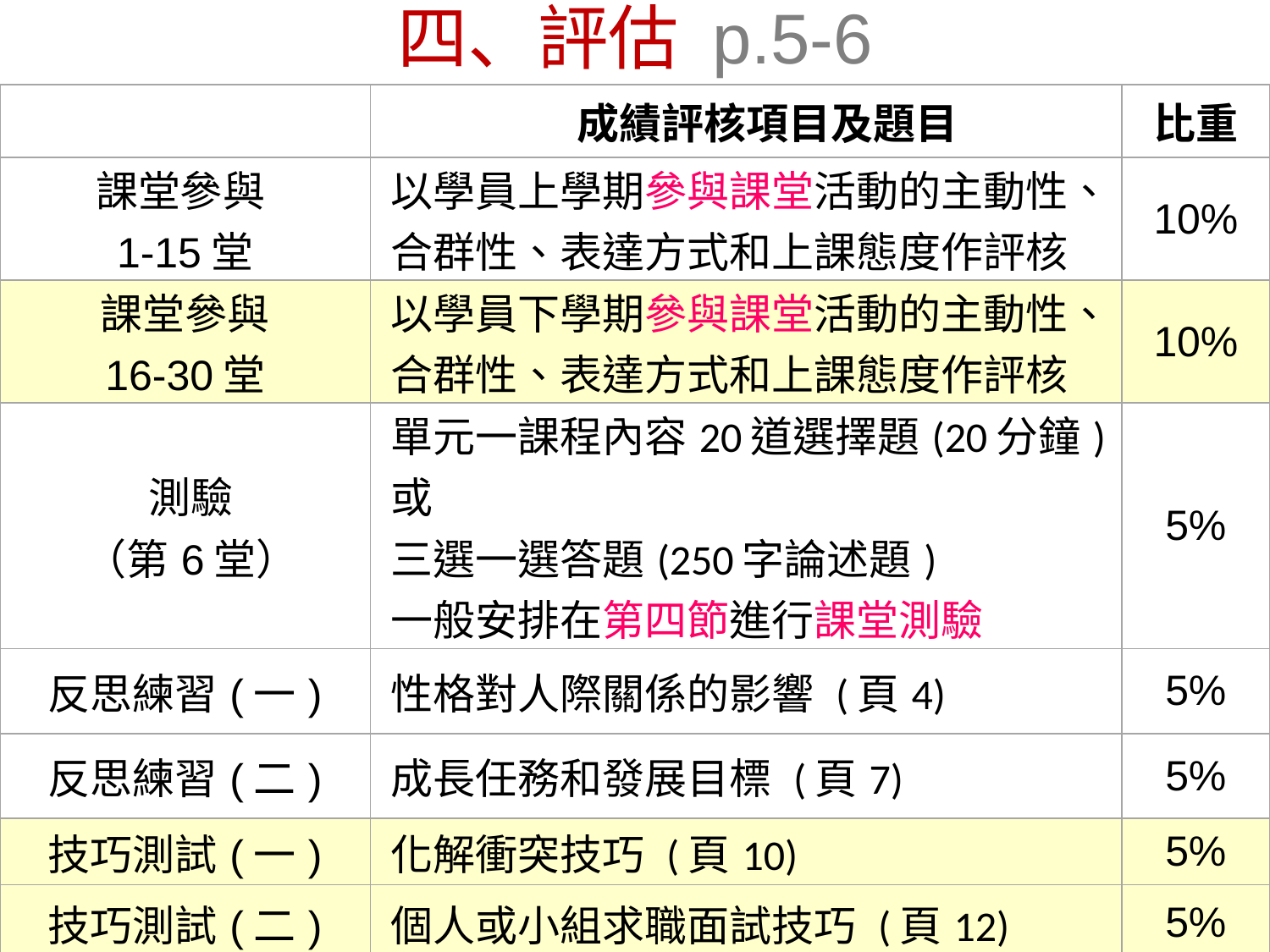

# 四、評估 p.5-6
|  | 成績評核項目及題目 | 比重 |
| --- | --- | --- |
| 課堂參與 1-15堂 | 以學員上學期參與課堂活動的主動性、 合群性、表達方式和上課態度作評核 | 10% |
| 課堂參與 16-30堂 | 以學員下學期參與課堂活動的主動性、 合群性、表達方式和上課態度作評核 | 10% |
| 測驗 （第6堂） | 單元一課程內容20道選擇題(20分鐘)或 三選一選答題(250字論述題) 一般安排在第四節進行課堂測驗 | 5% |
| 反思練習(一) | 性格對人際關係的影響 (頁4) | 5% |
| 反思練習(二) | 成長任務和發展目標 (頁7) | 5% |
| 技巧測試(一) | 化解衝突技巧 (頁10) | 5% |
| 技巧測試(二) | 個人或小組求職面試技巧 (頁12) | 5% |
|  |  | 45% |